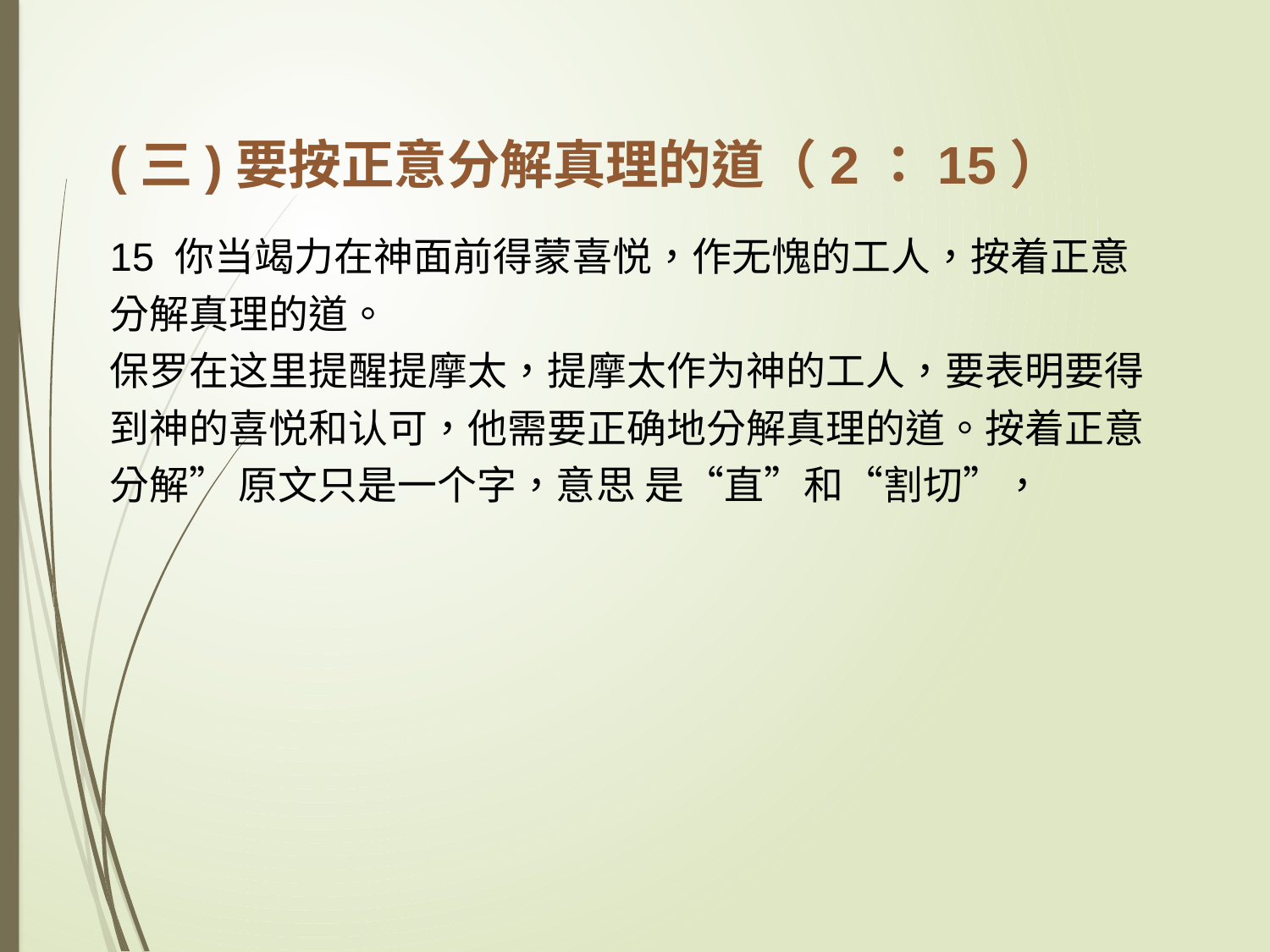

(三)要按正意分解真理的道（2：15）
15 你当竭力在神面前得蒙喜悦，作无愧的工人，按着正意分解真理的道。
保罗在这里提醒提摩太，提摩太作为神的工人，要表明要得到神的喜悦和认可，他需要正确地分解真理的道。按着正意分解” 原文只是一个字，意思 是“直”和“割切”，